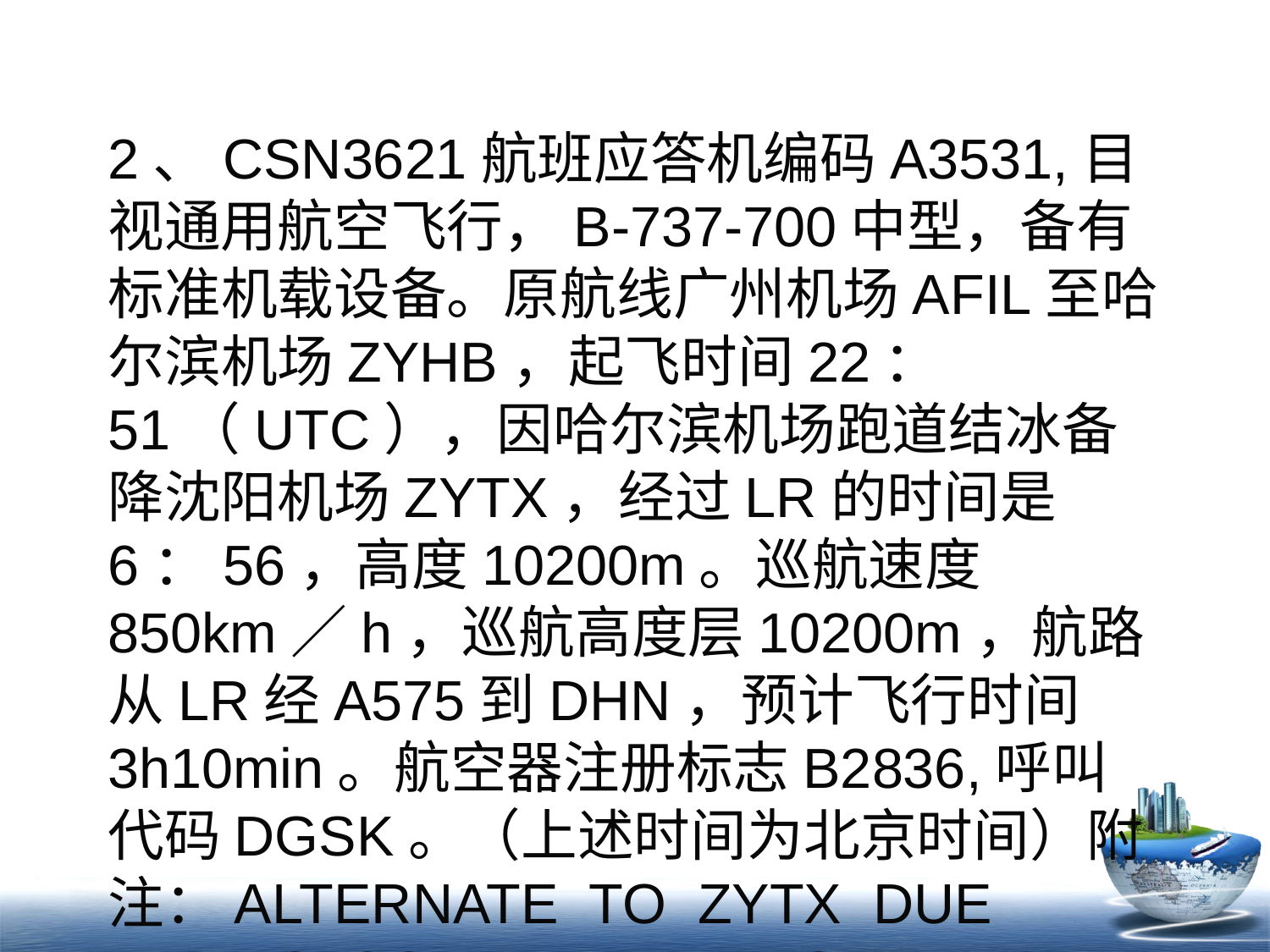

2、CSN3621航班应答机编码A3531,目视通用航空飞行，B-737-700中型，备有标准机载设备。原航线广州机场AFIL至哈尔滨机场ZYHB，起飞时间22：51（UTC），因哈尔滨机场跑道结冰备降沈阳机场ZYTX，经过LR的时间是6：56，高度10200m。巡航速度850km／h，巡航高度层10200m，航路从LR经A575到DHN，预计飞行时间3h10min。航空器注册标志B2836,呼叫代码DGSK。（上述时间为北京时间）附注：ALTERNATE  TO  ZYTX  DUE  ZYHB CLOSED RUNWAY ICE